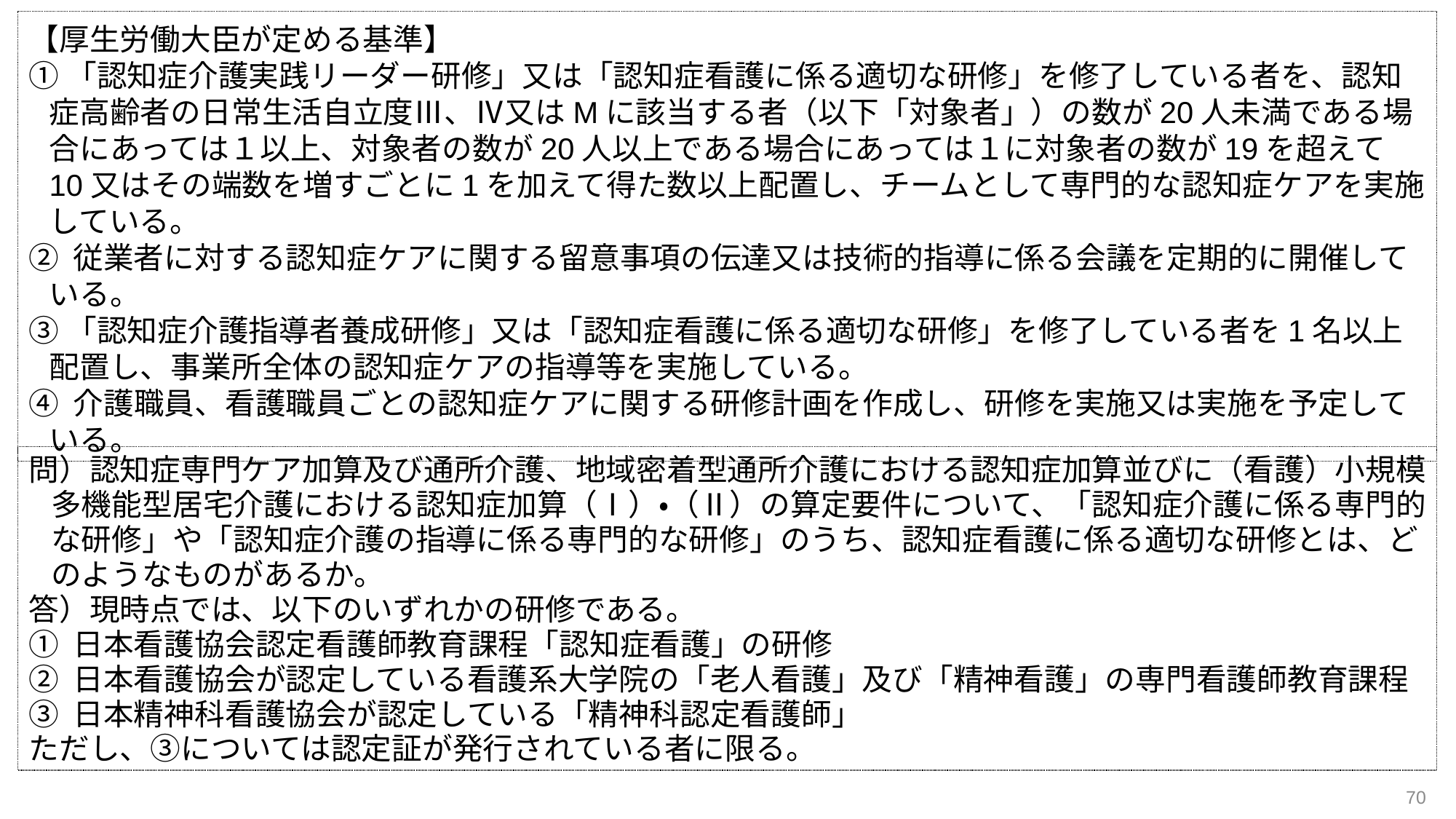

【厚生労働大臣が定める基準】
①「認知症介護実践リーダー研修」又は「認知症看護に係る適切な研修」を修了している者を、認知症高齢者の日常生活自立度Ⅲ、Ⅳ又はMに該当する者（以下「対象者」）の数が20人未満である場合にあっては１以上、対象者の数が20人以上である場合にあっては１に対象者の数が19を超えて10又はその端数を増すごとに1を加えて得た数以上配置し、チームとして専門的な認知症ケアを実施している。
② 従業者に対する認知症ケアに関する留意事項の伝達又は技術的指導に係る会議を定期的に開催している。
③「認知症介護指導者養成研修」又は「認知症看護に係る適切な研修」を修了している者を1名以上配置し、事業所全体の認知症ケアの指導等を実施している。
④ 介護職員、看護職員ごとの認知症ケアに関する研修計画を作成し、研修を実施又は実施を予定している。
問）認知症専門ケア加算及び通所介護、地域密着型通所介護における認知症加算並びに（看護）小規模多機能型居宅介護における認知症加算（Ⅰ）・（Ⅱ）の算定要件について、「認知症介護に係る専門的な研修」や「認知症介護の指導に係る専門的な研修」のうち、認知症看護に係る適切な研修とは、どのようなものがあるか。
答）現時点では、以下のいずれかの研修である。
① 日本看護協会認定看護師教育課程「認知症看護」の研修
② 日本看護協会が認定している看護系大学院の「老人看護」及び「精神看護」の専門看護師教育課程
③ 日本精神科看護協会が認定している「精神科認定看護師」
ただし、③については認定証が発行されている者に限る。
70